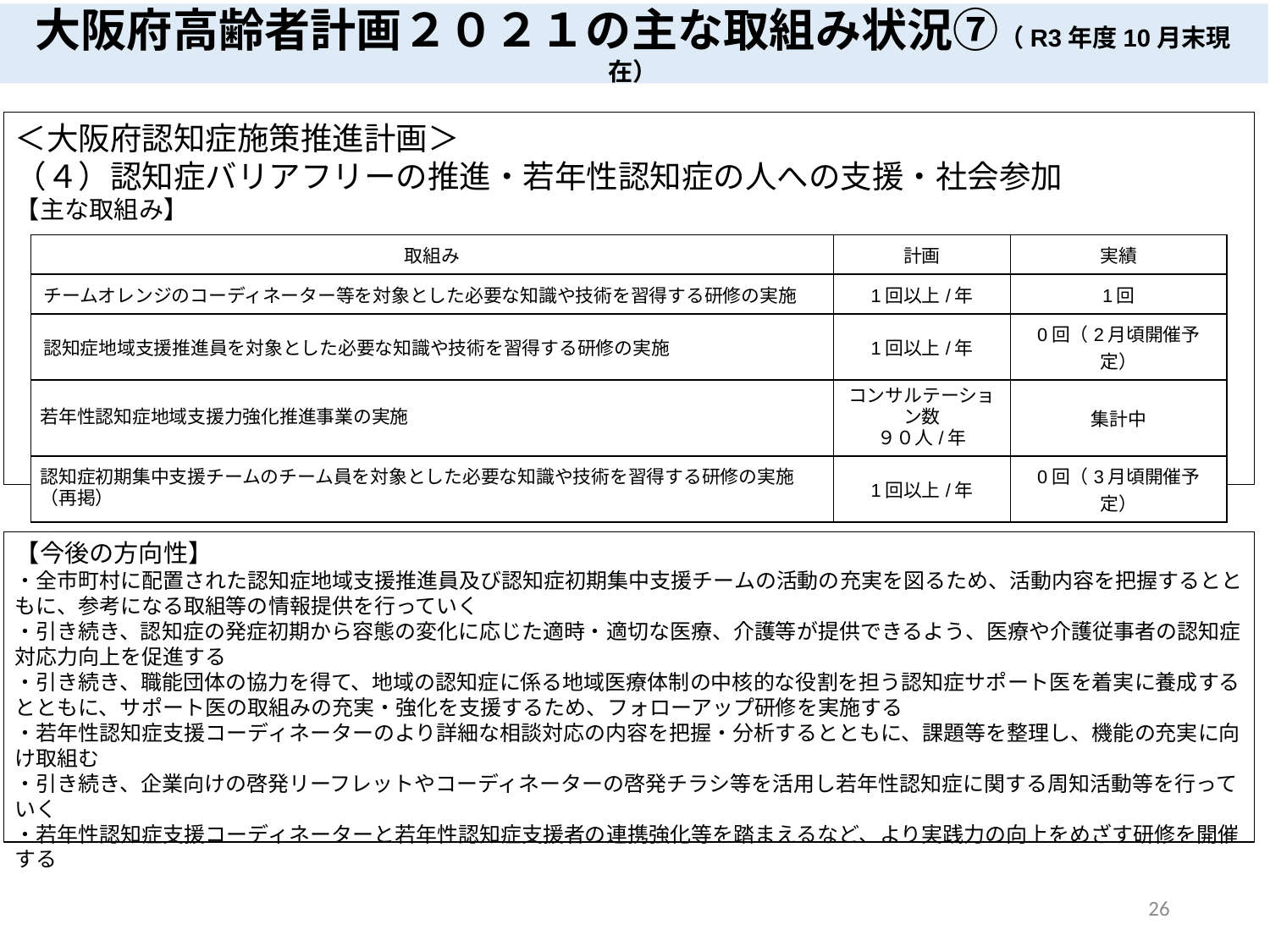

大阪府高齢者計画２０２１の主な取組み状況⑦（R3年度10月末現在）
＜大阪府認知症施策推進計画＞
（４）認知症バリアフリーの推進・若年性認知症の人への支援・社会参加
【主な取組み】

| 取組み | 計画 | 実績 |
| --- | --- | --- |
| チームオレンジのコーディネーター等を対象とした必要な知識や技術を習得する研修の実施 | 1回以上/年 | 1回 |
| 認知症地域支援推進員を対象とした必要な知識や技術を習得する研修の実施 | 1回以上/年 | 0回（2月頃開催予定） |
| 若年性認知症地域支援力強化推進事業の実施 | コンサルテーション数 ９０人/年 | 集計中 |
| 認知症初期集中支援チームのチーム員を対象とした必要な知識や技術を習得する研修の実施　（再掲） | 1回以上/年 | 0回（3月頃開催予定） |
【今後の方向性】
・全市町村に配置された認知症地域支援推進員及び認知症初期集中支援チームの活動の充実を図るため、活動内容を把握するとともに、参考になる取組等の情報提供を行っていく
・引き続き、認知症の発症初期から容態の変化に応じた適時・適切な医療、介護等が提供できるよう、医療や介護従事者の認知症対応力向上を促進する
・引き続き、職能団体の協力を得て、地域の認知症に係る地域医療体制の中核的な役割を担う認知症サポート医を着実に養成するとともに、サポート医の取組みの充実・強化を支援するため、フォローアップ研修を実施する
・若年性認知症支援コーディネーターのより詳細な相談対応の内容を把握・分析するとともに、課題等を整理し、機能の充実に向け取組む
・引き続き、企業向けの啓発リーフレットやコーディネーターの啓発チラシ等を活用し若年性認知症に関する周知活動等を行っていく
・若年性認知症支援コーディネーターと若年性認知症支援者の連携強化等を踏まえるなど、より実践力の向上をめざす研修を開催する

26